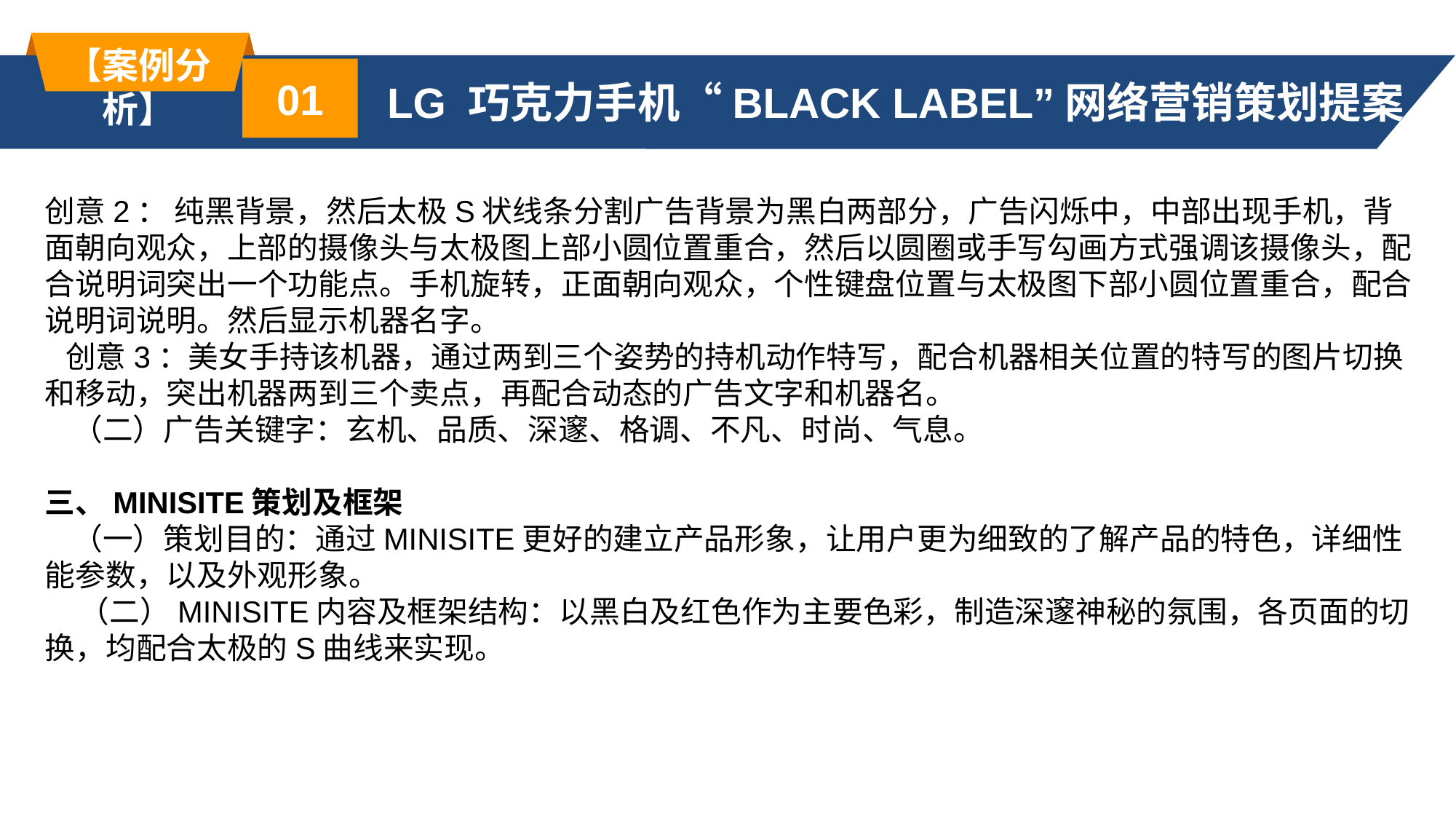

【案例分析】

01
 LG 巧克力手机“BLACK LABEL”网络营销策划提案
创意2： 纯黑背景，然后太极S状线条分割广告背景为黑白两部分，广告闪烁中，中部出现手机，背面朝向观众，上部的摄像头与太极图上部小圆位置重合，然后以圆圈或手写勾画方式强调该摄像头，配合说明词突出一个功能点。手机旋转，正面朝向观众，个性键盘位置与太极图下部小圆位置重合，配合说明词说明。然后显示机器名字。
  创意3：美女手持该机器，通过两到三个姿势的持机动作特写，配合机器相关位置的特写的图片切换和移动，突出机器两到三个卖点，再配合动态的广告文字和机器名。
   （二）广告关键字：玄机、品质、深邃、格调、不凡、时尚、气息。

三、MINISITE策划及框架
   （一）策划目的：通过MINISITE更好的建立产品形象，让用户更为细致的了解产品的特色，详细性能参数，以及外观形象。
    （二）MINISITE内容及框架结构：以黑白及红色作为主要色彩，制造深邃神秘的氛围，各页面的切换，均配合太极的S曲线来实现。